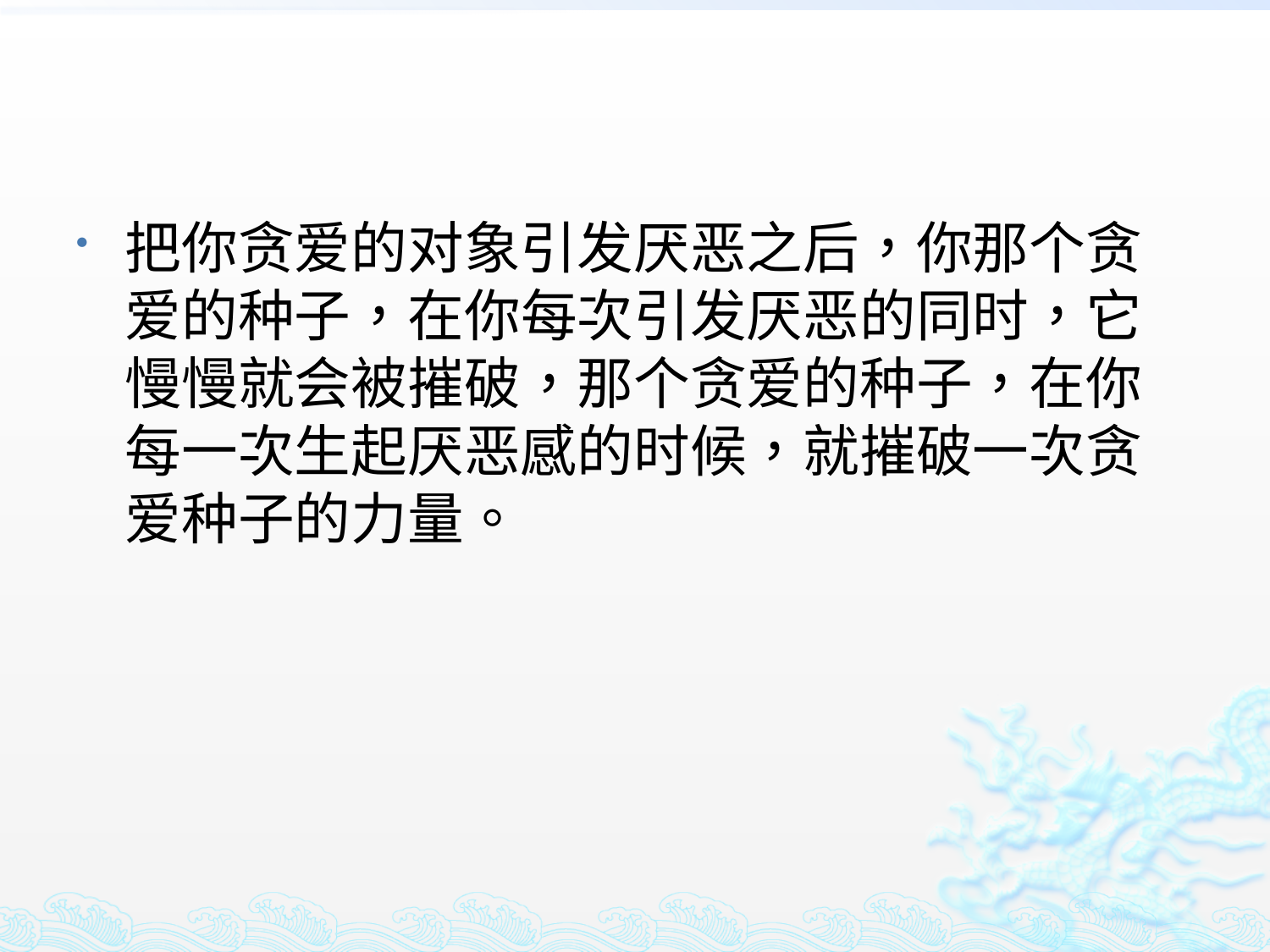

把你贪爱的对象引发厌恶之后，你那个贪爱的种子，在你每次引发厌恶的同时，它慢慢就会被摧破，那个贪爱的种子，在你每一次生起厌恶感的时候，就摧破一次贪爱种子的力量。